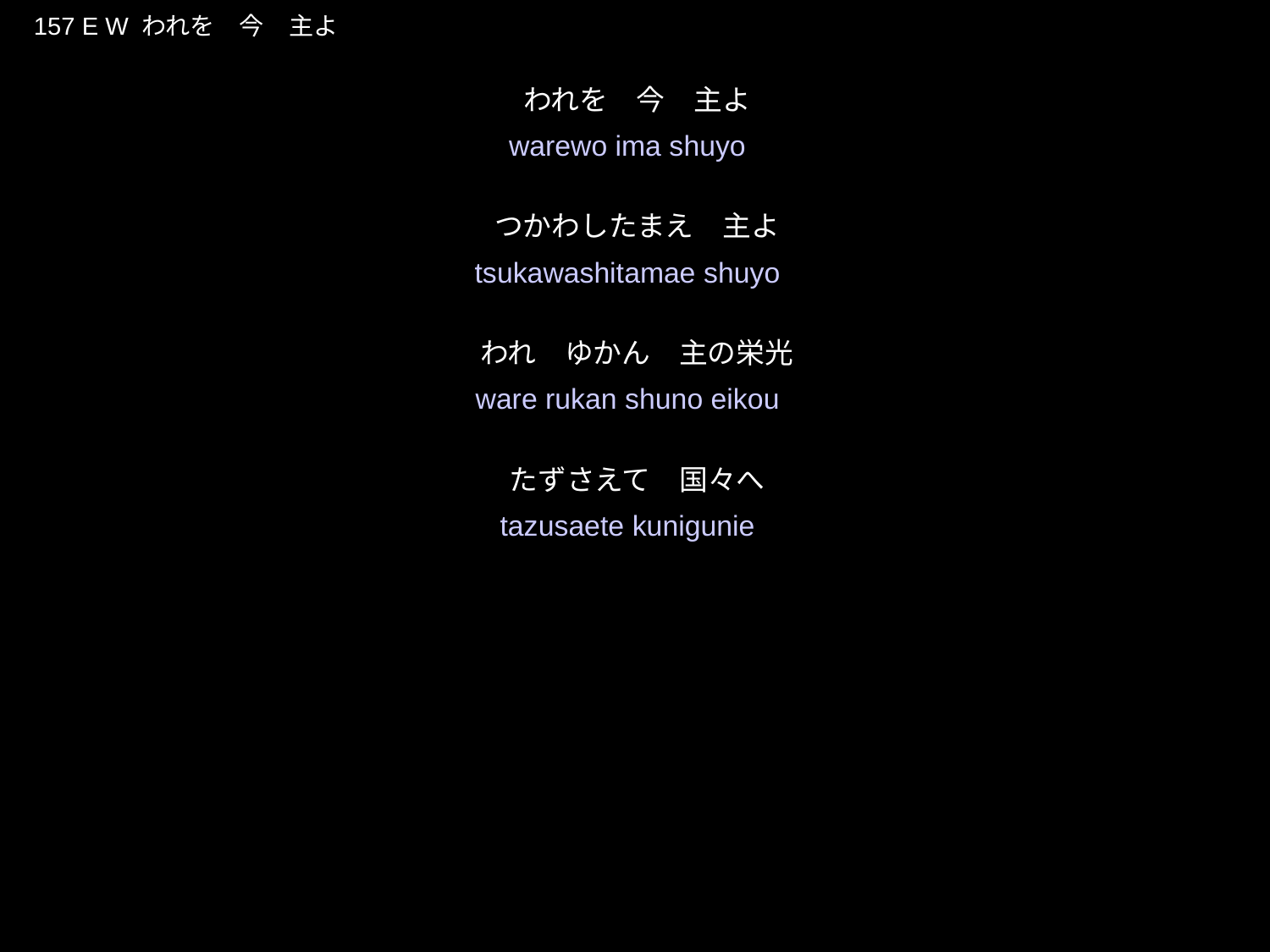

われをいましゅよつかわしたまえしゅよ
★W
157 E W われを　今　主よ
われを　今　主よ
つかわしたまえ　主よ
われ　ゆかん　主の栄光
たずさえて　国々へ
★３
warewo ima shuyo
tsukawashitamae shuyo
ware rukan shuno eikou
tazusaete kunigunie